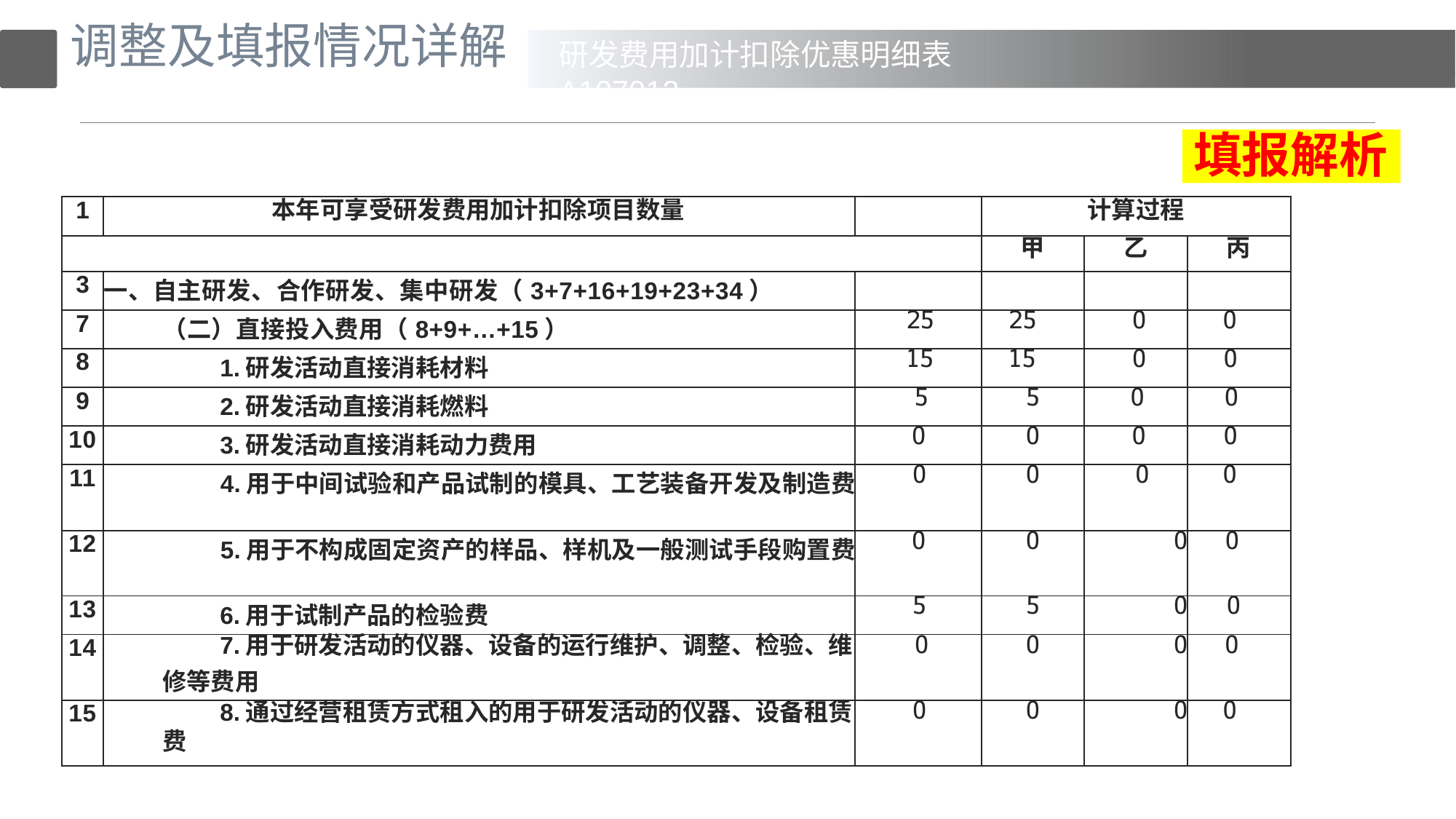

# 调整及填报情况详解

研发费用加计扣除优惠明细表A107012
填报解析
| 1 | 本年可享受研发费用加计扣除项目数量 |  | 计算过程 |  |  |
| --- | --- | --- | --- | --- | --- |
|  |  |  | 甲 | 乙 | 丙 |
| 3 | 一、自主研发、合作研发、集中研发（3+7+16+19+23+34） |  |  |  |  |
| 7 | （二）直接投入费用（8+9+…+15） | 25 | 25 | 0 | 0 |
| 8 | 1.研发活动直接消耗材料 | 15 | 15 | 0 | 0 |
| 9 | 2.研发活动直接消耗燃料 | 5 | 5 | 0 | 0 |
| 10 | 3.研发活动直接消耗动力费用 | 0 | 0 | 0 | 0 |
| 11 | 4.用于中间试验和产品试制的模具、工艺装备开发及制造费 | 0 | 0 | 0 | 0 |
| 12 | 5.用于不构成固定资产的样品、样机及一般测试手段购置费 | 0 | 0 | 0 | 0 |
| 13 | 6.用于试制产品的检验费 | 5 | 5 | 0 | 0 |
| 14 | 7.用于研发活动的仪器、设备的运行维护、调整、检验、维 修等费用 | 0 | 0 | 0 | 0 |
| 15 | 8.通过经营租赁方式租入的用于研发活动的仪器、设备租赁 费 | 0 | 0 | 0 | 0 |